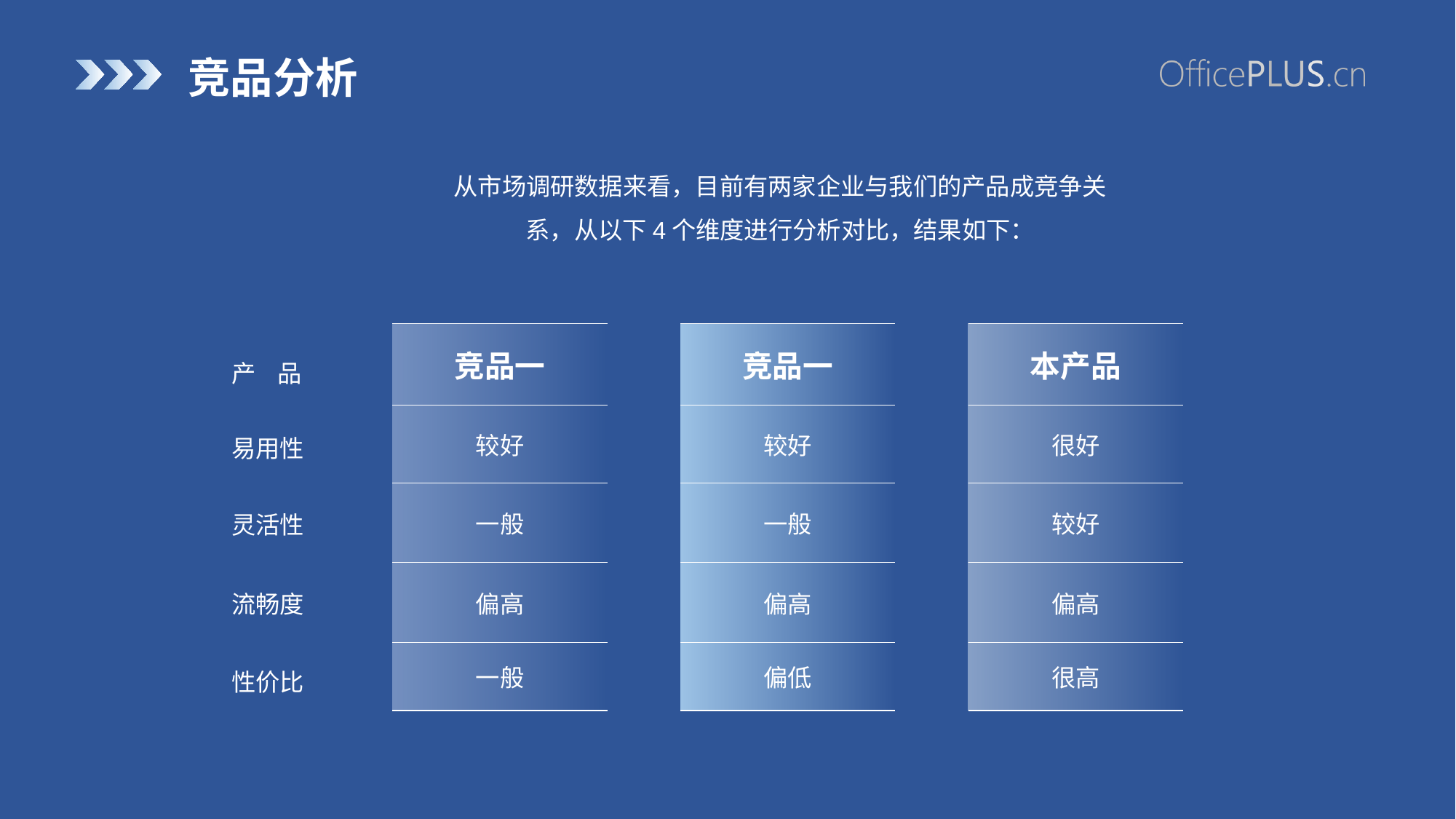

# 竞品分析
从市场调研数据来看，目前有两家企业与我们的产品成竞争关系，从以下4个维度进行分析对比，结果如下：
| 竞品一 |
| --- |
| 较好 |
| 一般 |
| 偏高 |
| 一般 |
| 竞品一 |
| --- |
| 较好 |
| 一般 |
| 偏高 |
| 偏低 |
| 本产品 |
| --- |
| 很好 |
| 较好 |
| 偏高 |
| 很高 |
| 产 品 |
| --- |
| 易用性 |
| 灵活性 |
| 流畅度 |
| 性价比 |